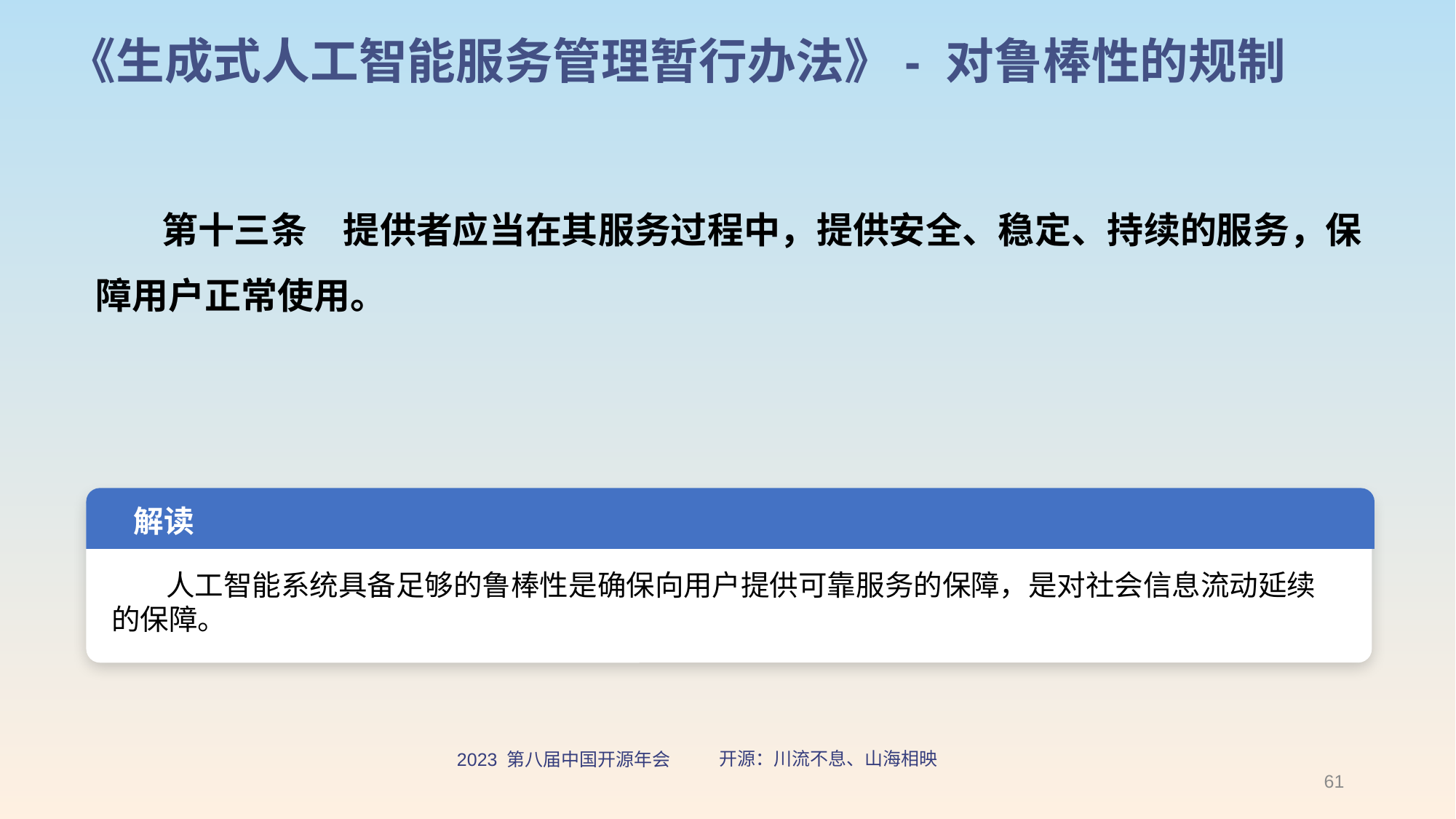

《生成式人工智能服务管理暂行办法》- 对鲁棒性的规制
       第十三条　提供者应当在其服务过程中，提供安全、稳定、持续的服务，保障用户正常使用。
解读

人工智能系统具备足够的鲁棒性是确保向用户提供可靠服务的保障，是对社会信息流动延续的保障。
61